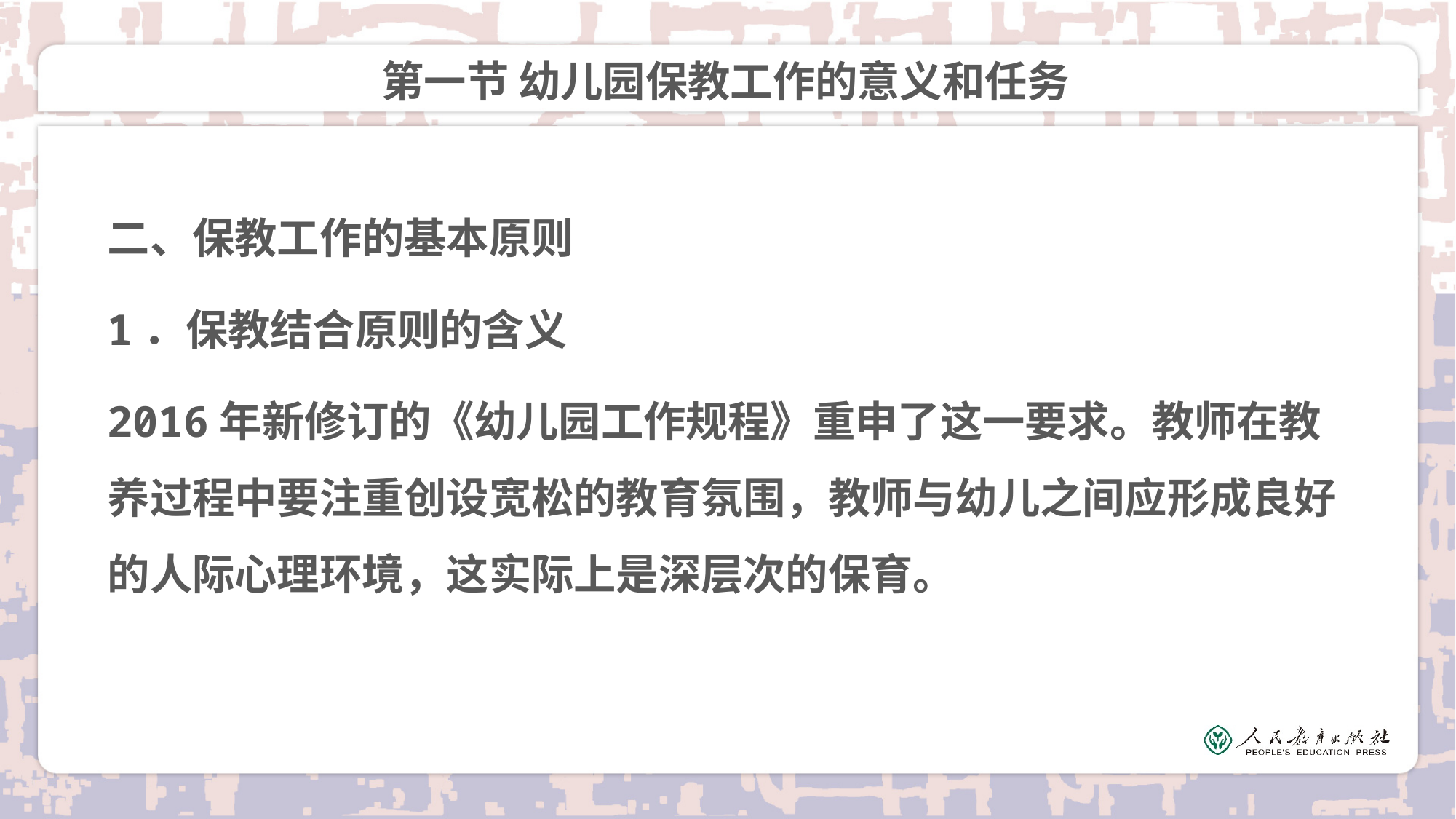

# 第一节 幼儿园保教工作的意义和任务
二、保教工作的基本原则
1．保教结合原则的含义
2016年新修订的《幼儿园工作规程》重申了这一要求。教师在教养过程中要注重创设宽松的教育氛围，教师与幼儿之间应形成良好的人际心理环境，这实际上是深层次的保育。